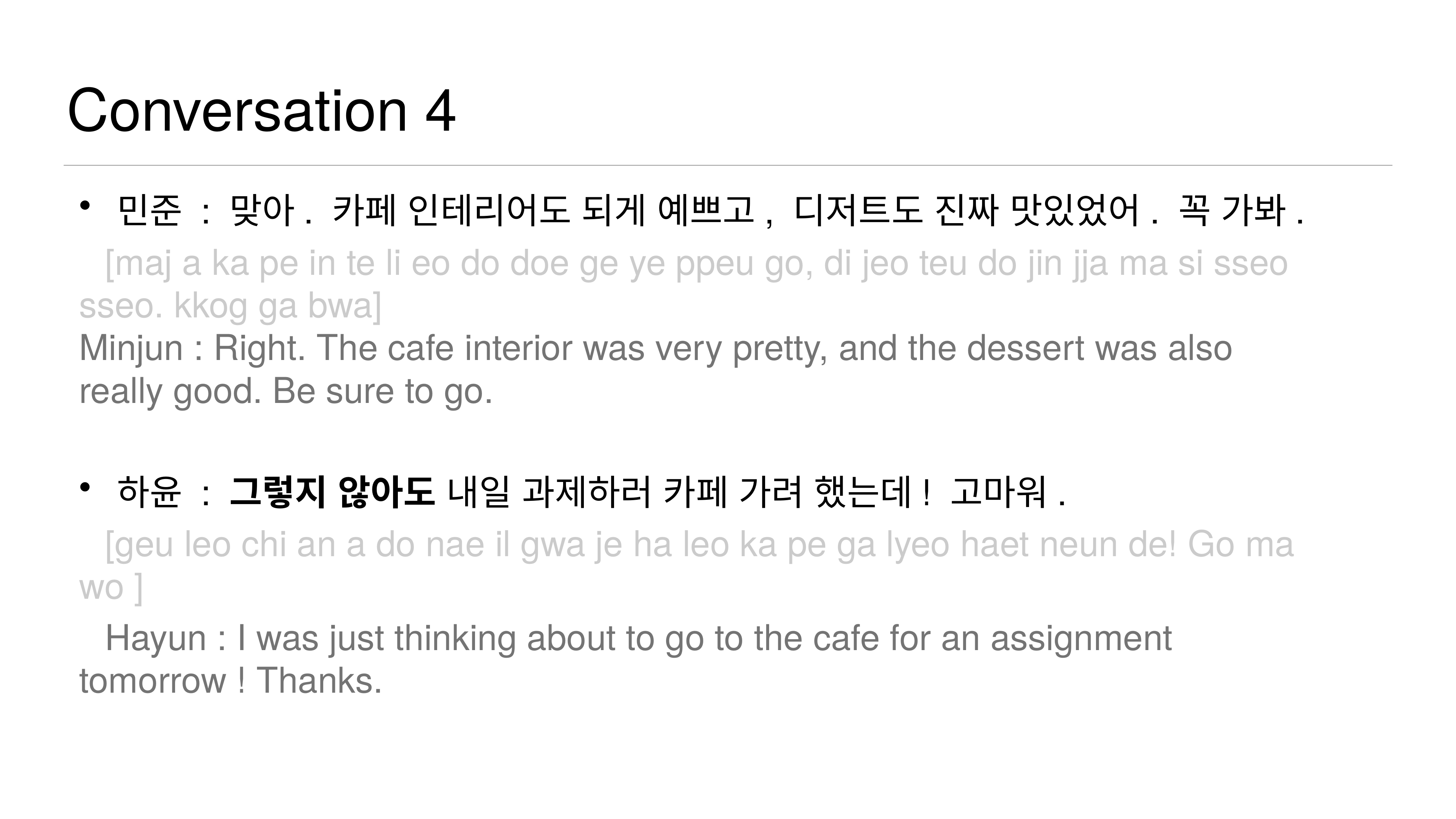

# Conversation 4
민준 : 맞아. 카페 인테리어도 되게 예쁘고, 디저트도 진짜 맛있었어. 꼭 가봐.
[maj a ka pe in te li eo do doe ge ye ppeu go, di jeo teu do jin jja ma si sseo sseo. kkog ga bwa]
Minjun : Right. The cafe interior was very pretty, and the dessert was also really good. Be sure to go.

하윤 : 그렇지 않아도 내일 과제하러 카페 가려 했는데! 고마워.
[geu leo chi an a do nae il gwa je ha leo ka pe ga lyeo haet neun de! Go ma wo ]
Hayun : I was just thinking about to go to the cafe for an assignment tomorrow ! Thanks.